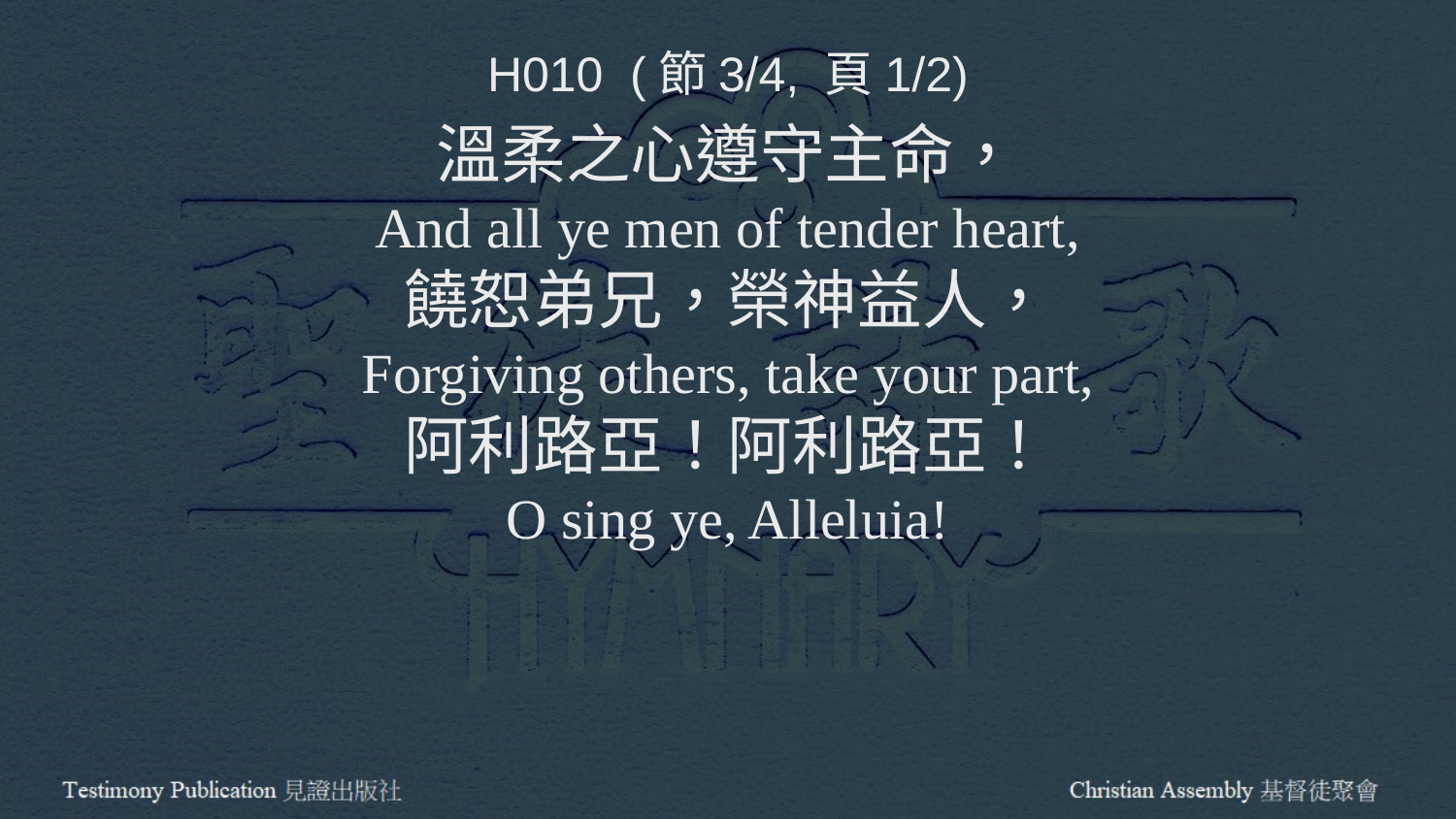

H010  (節3/4, 頁1/2)
溫柔之心遵守主命，
And all ye men of tender heart,
饒恕弟兄，榮神益人，
Forgiving others, take your part,
阿利路亞！阿利路亞！
O sing ye, Alleluia!